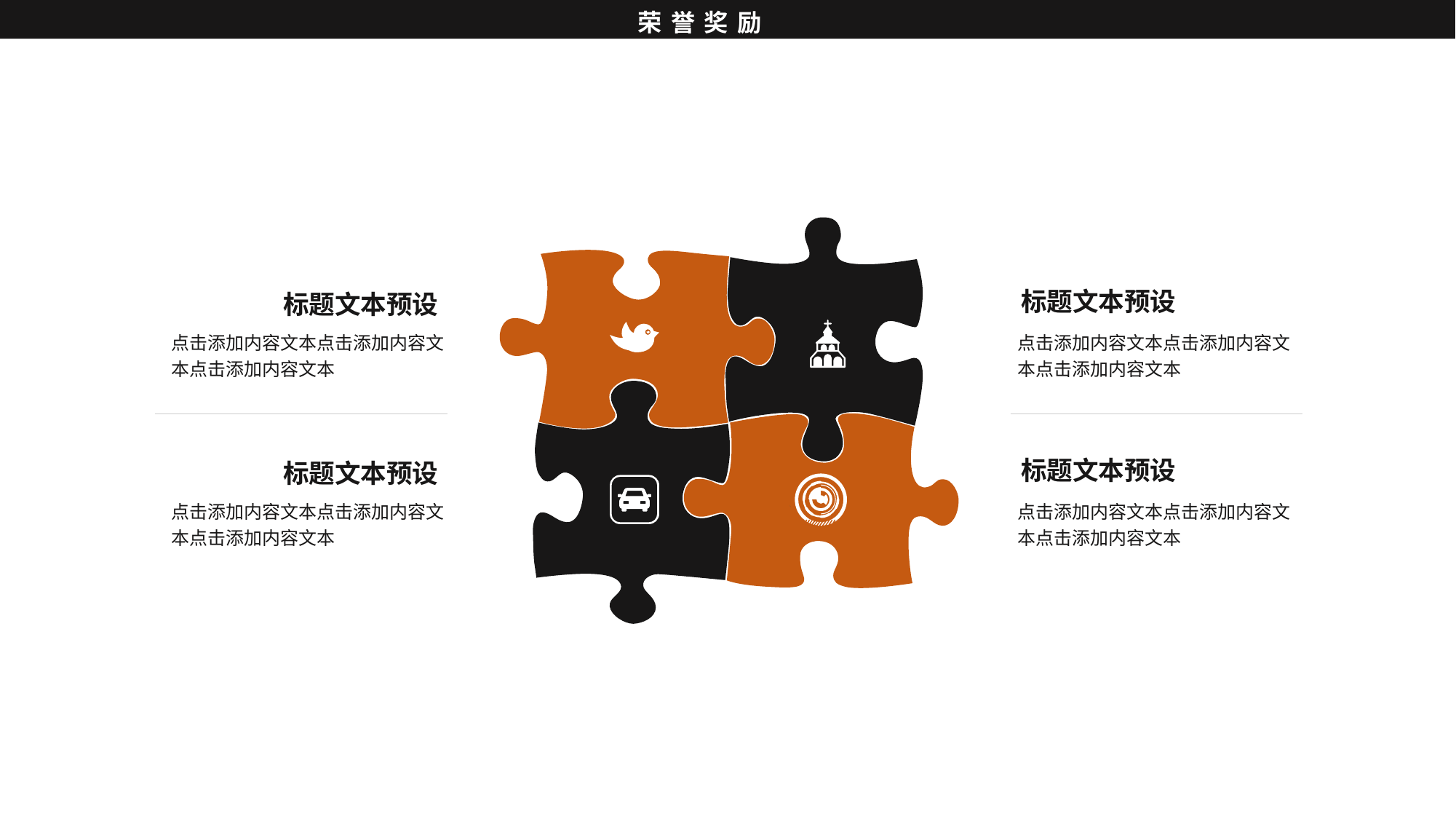

荣誉奖励

标题文本预设
标题文本预设
点击添加内容文本点击添加内容文本点击添加内容文本
点击添加内容文本点击添加内容文本点击添加内容文本
标题文本预设
标题文本预设
点击添加内容文本点击添加内容文本点击添加内容文本
点击添加内容文本点击添加内容文本点击添加内容文本